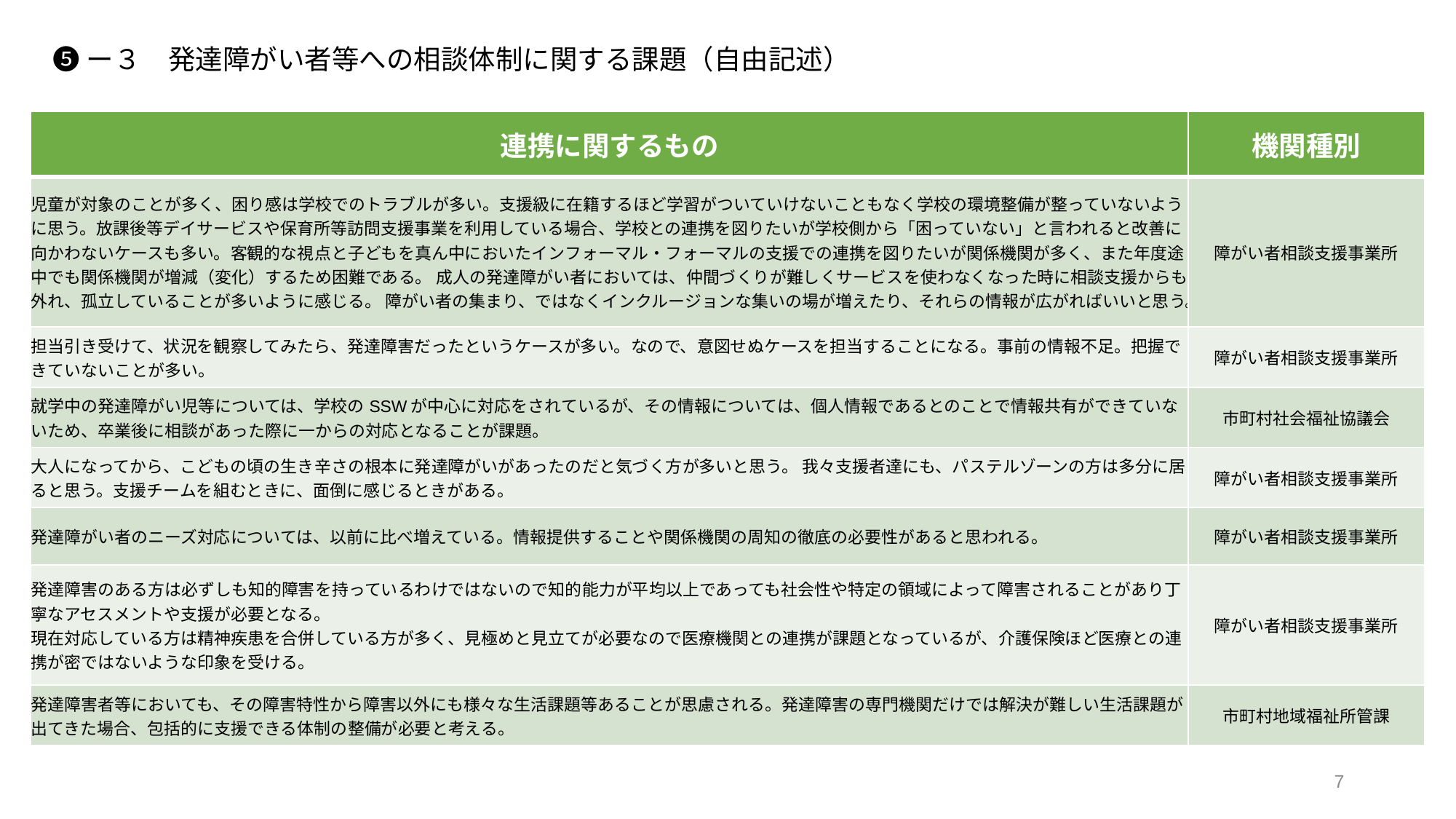

❺ー３　発達障がい者等への相談体制に関する課題（自由記述）
| 連携に関するもの | 機関種別 |
| --- | --- |
| 児童が対象のことが多く、困り感は学校でのトラブルが多い。支援級に在籍するほど学習がついていけないこともなく学校の環境整備が整っていないように思う。放課後等デイサービスや保育所等訪問支援事業を利用している場合、学校との連携を図りたいが学校側から「困っていない」と言われると改善に向かわないケースも多い。客観的な視点と子どもを真ん中においたインフォーマル・フォーマルの支援での連携を図りたいが関係機関が多く、また年度途中でも関係機関が増減（変化）するため困難である。 成人の発達障がい者においては、仲間づくりが難しくサービスを使わなくなった時に相談支援からも外れ、孤立していることが多いように感じる。 障がい者の集まり、ではなくインクルージョンな集いの場が増えたり、それらの情報が広がればいいと思う。 | 障がい者相談支援事業所 |
| 担当引き受けて、状況を観察してみたら、発達障害だったというケースが多い。なので、意図せぬケースを担当することになる。事前の情報不足。把握できていないことが多い。 | 障がい者相談支援事業所 |
| 就学中の発達障がい児等については、学校のSSWが中心に対応をされているが、その情報については、個人情報であるとのことで情報共有ができていないため、卒業後に相談があった際に一からの対応となることが課題。 | 市町村社会福祉協議会 |
| 大人になってから、こどもの頃の生き辛さの根本に発達障がいがあったのだと気づく方が多いと思う。 我々支援者達にも、パステルゾーンの方は多分に居ると思う。支援チームを組むときに、面倒に感じるときがある。 | 障がい者相談支援事業所 |
| 発達障がい者のニーズ対応については、以前に比べ増えている。情報提供することや関係機関の周知の徹底の必要性があると思われる。 | 障がい者相談支援事業所 |
| 発達障害のある方は必ずしも知的障害を持っているわけではないので知的能力が平均以上であっても社会性や特定の領域によって障害されることがあり丁寧なアセスメントや支援が必要となる。 現在対応している方は精神疾患を合併している方が多く、見極めと見立てが必要なので医療機関との連携が課題となっているが、介護保険ほど医療との連携が密ではないような印象を受ける。 | 障がい者相談支援事業所 |
| 発達障害者等においても、その障害特性から障害以外にも様々な生活課題等あることが思慮される。発達障害の専門機関だけでは解決が難しい生活課題が出てきた場合、包括的に支援できる体制の整備が必要と考える。 | 市町村地域福祉所管課 |
7